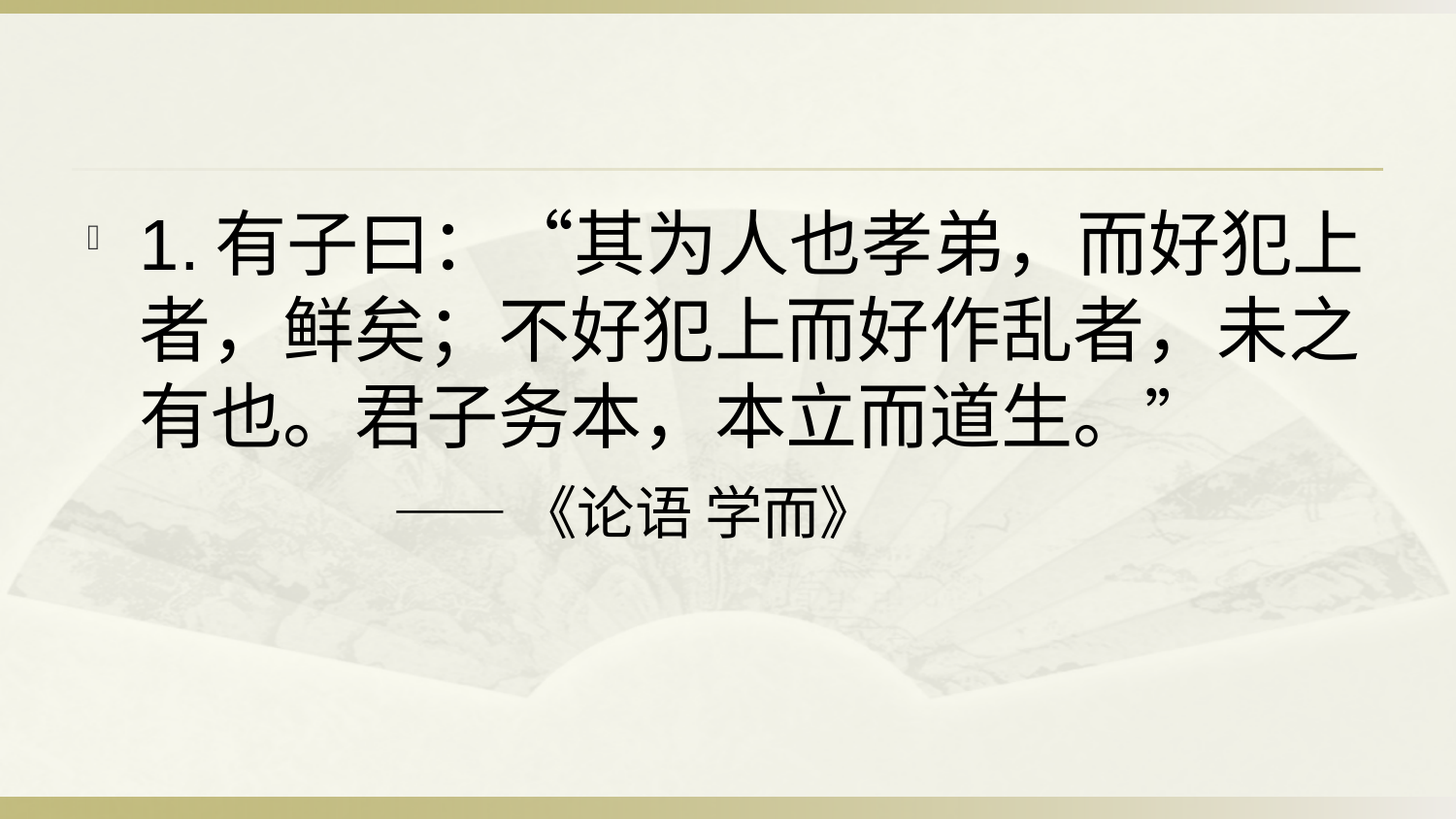

#
1.有子曰：“其为人也孝弟，而好犯上者，鲜矣；不好犯上而好作乱者，未之有也。君子务本，本立而道生。”
                     ——《论语 学而》